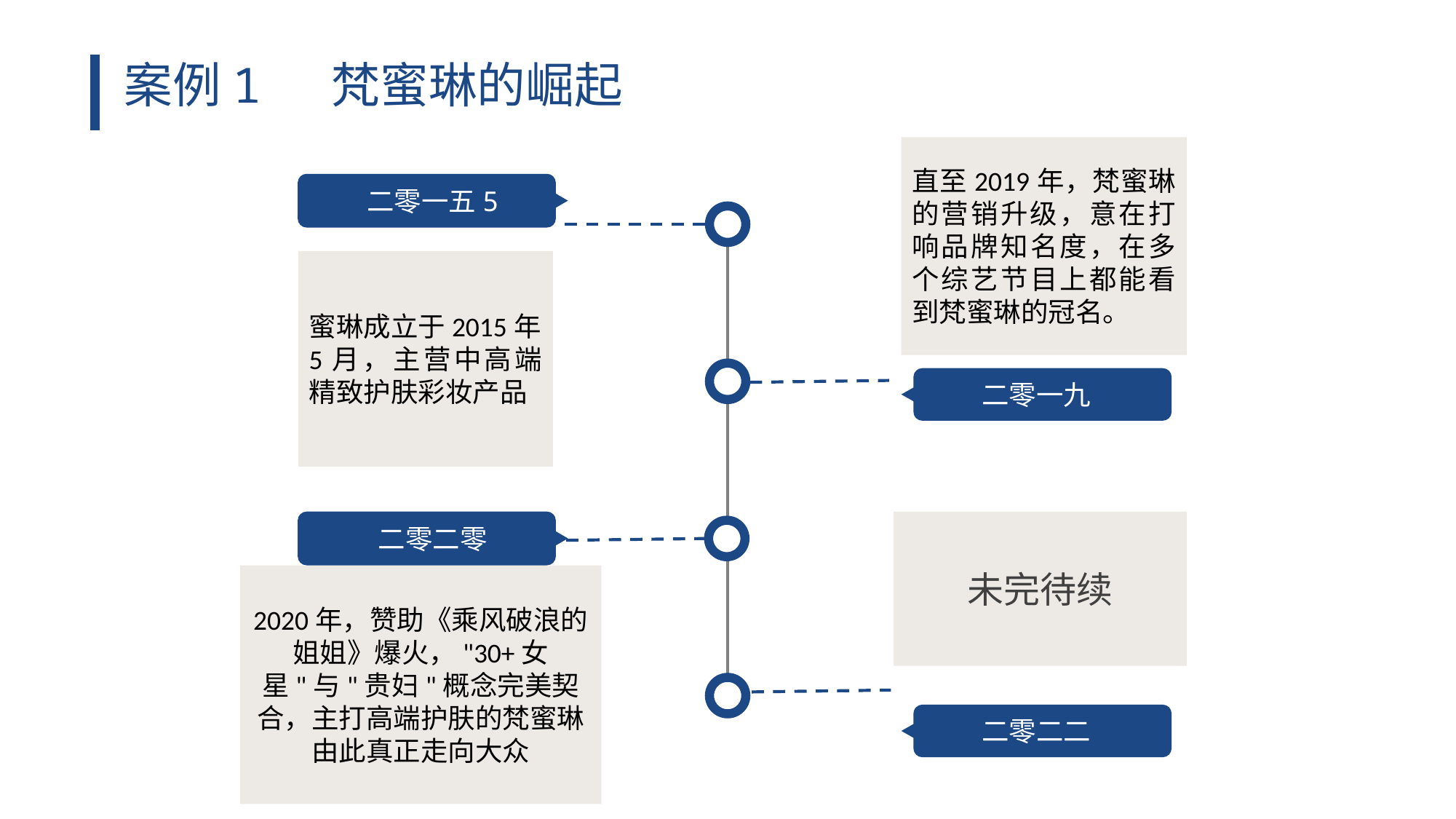

案例1  梵蜜琳的崛起
直至2019年，梵蜜琳的营销升级，意在打响品牌知名度，在多个综艺节目上都能看到梵蜜琳的冠名。
二零一五5

蜜琳成立于2015年5月，主营中高端精致护肤彩妆产品

二零一九
二零二零
未完待续

2020年，赞助《乘风破浪的姐姐》爆火，"30+女星"与"贵妇"概念完美契合，主打高端护肤的梵蜜琳由此真正走向大众

二零二二